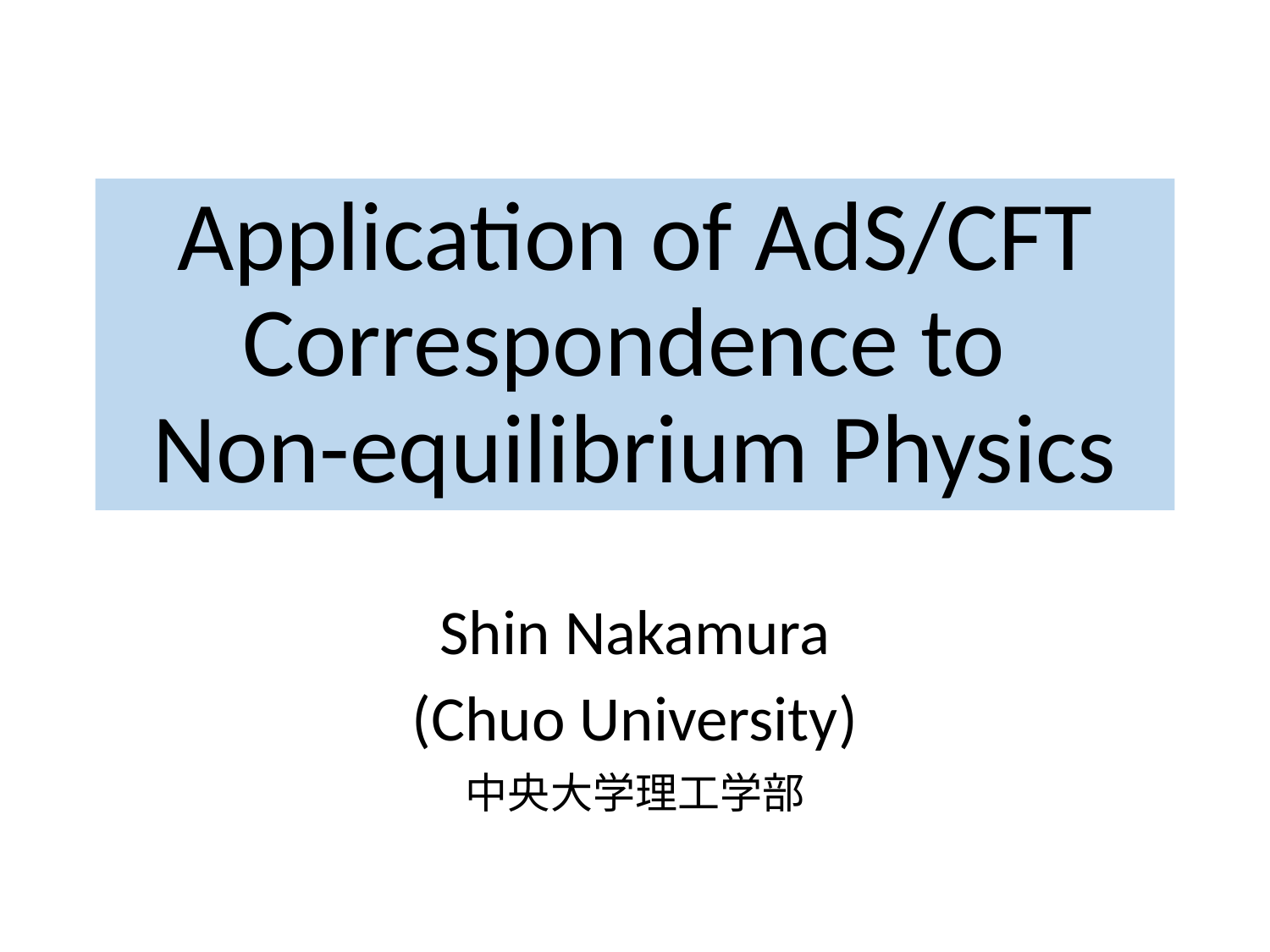

# Application of AdS/CFT Correspondence to Non-equilibrium Physics
Shin Nakamura
(Chuo University)
中央大学理工学部